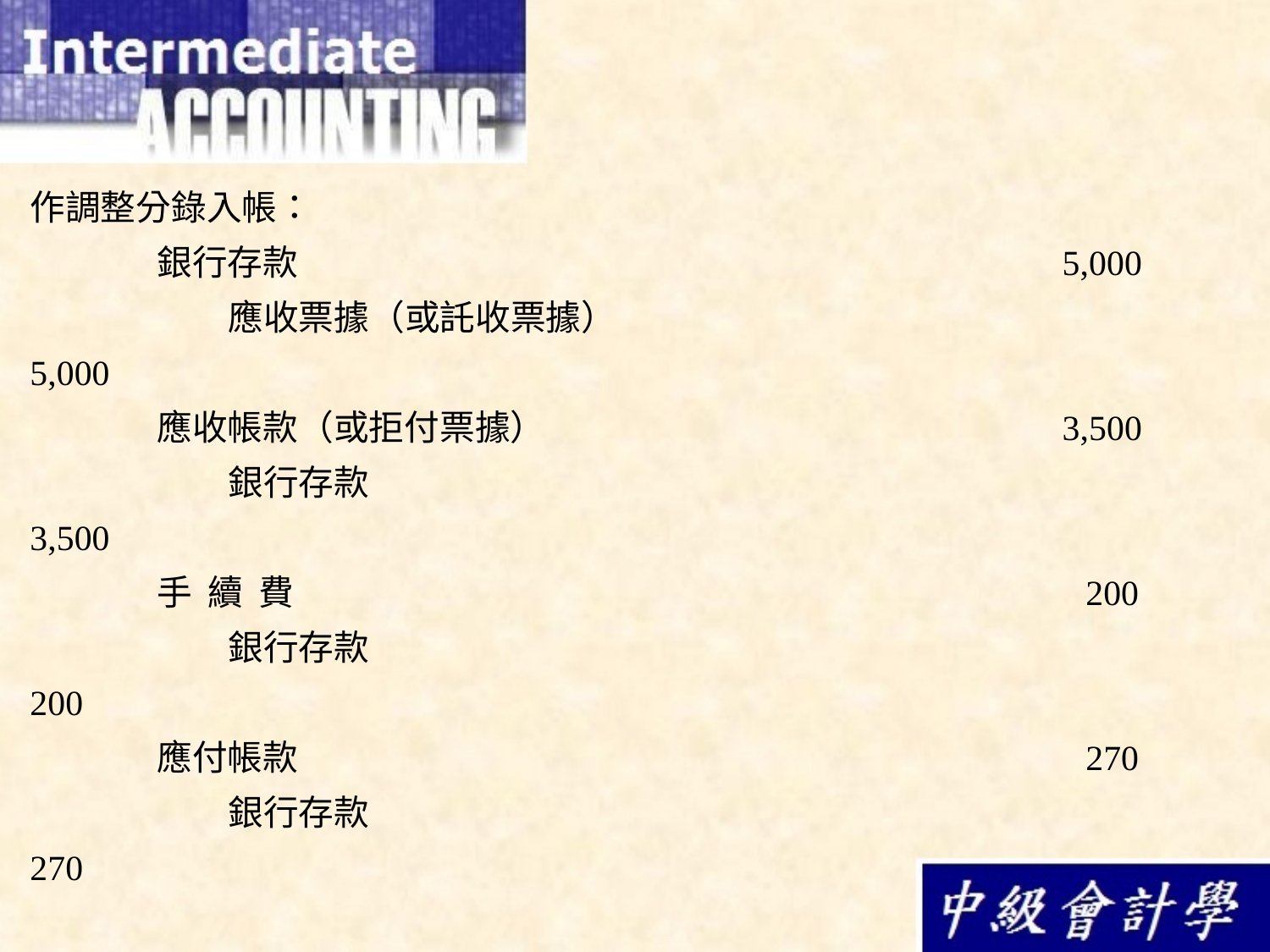

作調整分錄入帳：
	銀行存款 						 5,000
	        應收票據（或託收票據）					5,000
	應收帳款（或拒付票據）				 3,500
	        銀行存款							3,500
	手  續  費						    200
	        銀行存款							   200
	應付帳款						    270
	        銀行存款							   270